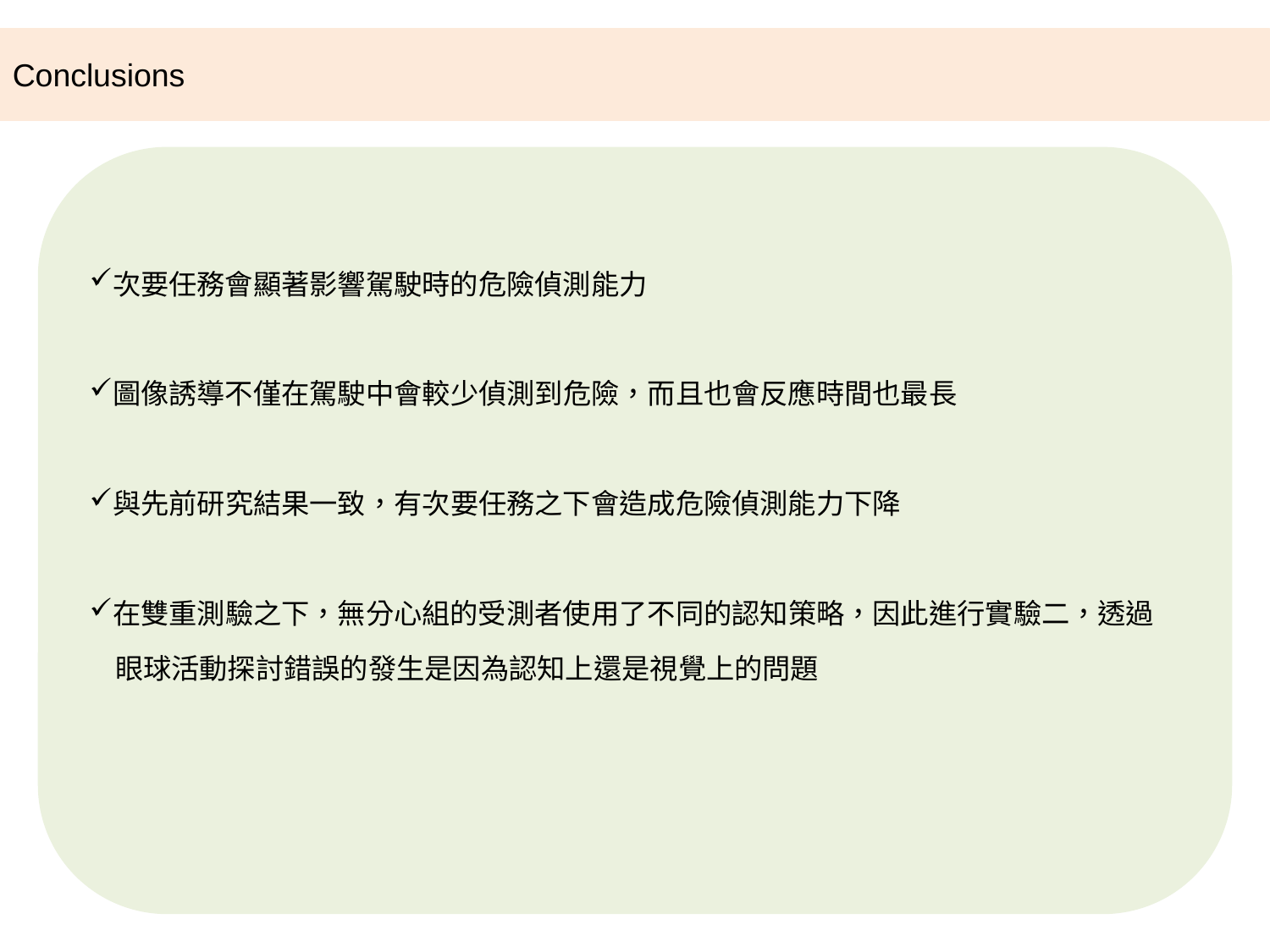

Conclusions
次要任務會顯著影響駕駛時的危險偵測能力

圖像誘導不僅在駕駛中會較少偵測到危險，而且也會反應時間也最長

與先前研究結果一致，有次要任務之下會造成危險偵測能力下降

在雙重測驗之下，無分心組的受測者使用了不同的認知策略，因此進行實驗二，透過
   眼球活動探討錯誤的發生是因為認知上還是視覺上的問題